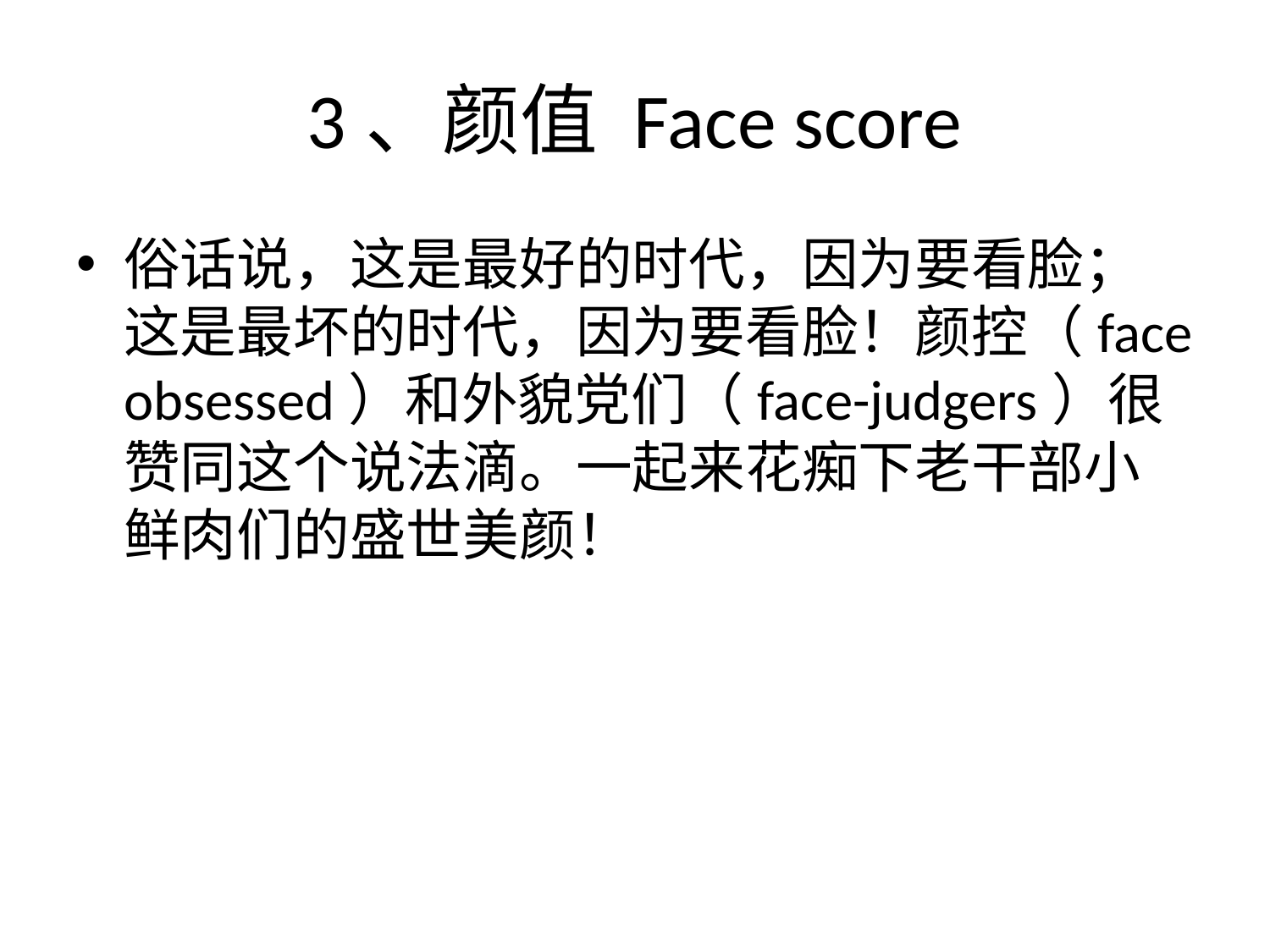

# 3、颜值 Face score
俗话说，这是最好的时代，因为要看脸；这是最坏的时代，因为要看脸！颜控（face obsessed）和外貌党们（face-judgers）很赞同这个说法滴。一起来花痴下老干部小鲜肉们的盛世美颜！